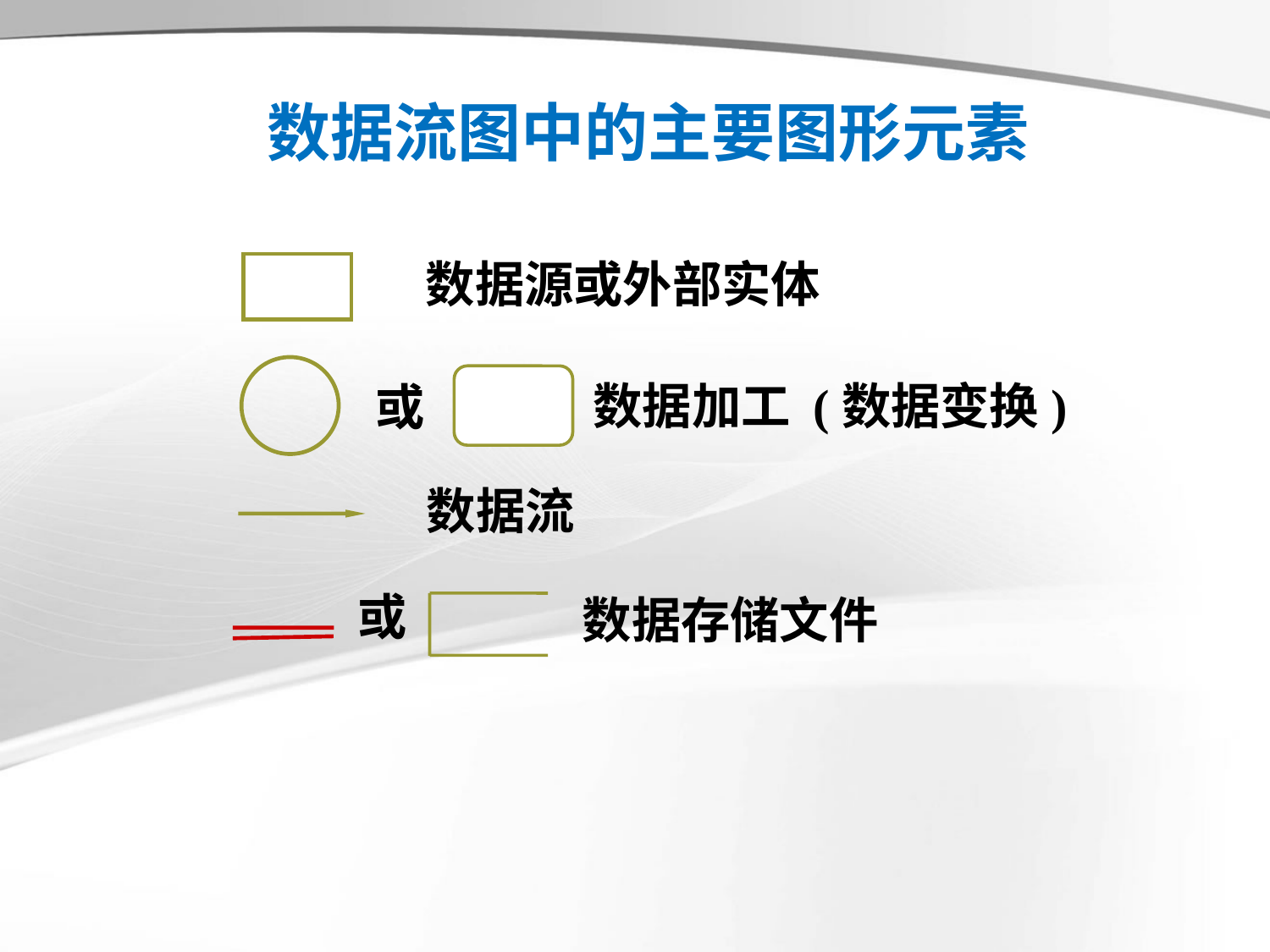

数据流图中的主要图形元素
数据源或外部实体

数据加工 (数据变换)
或
数据流

或
数据存储文件